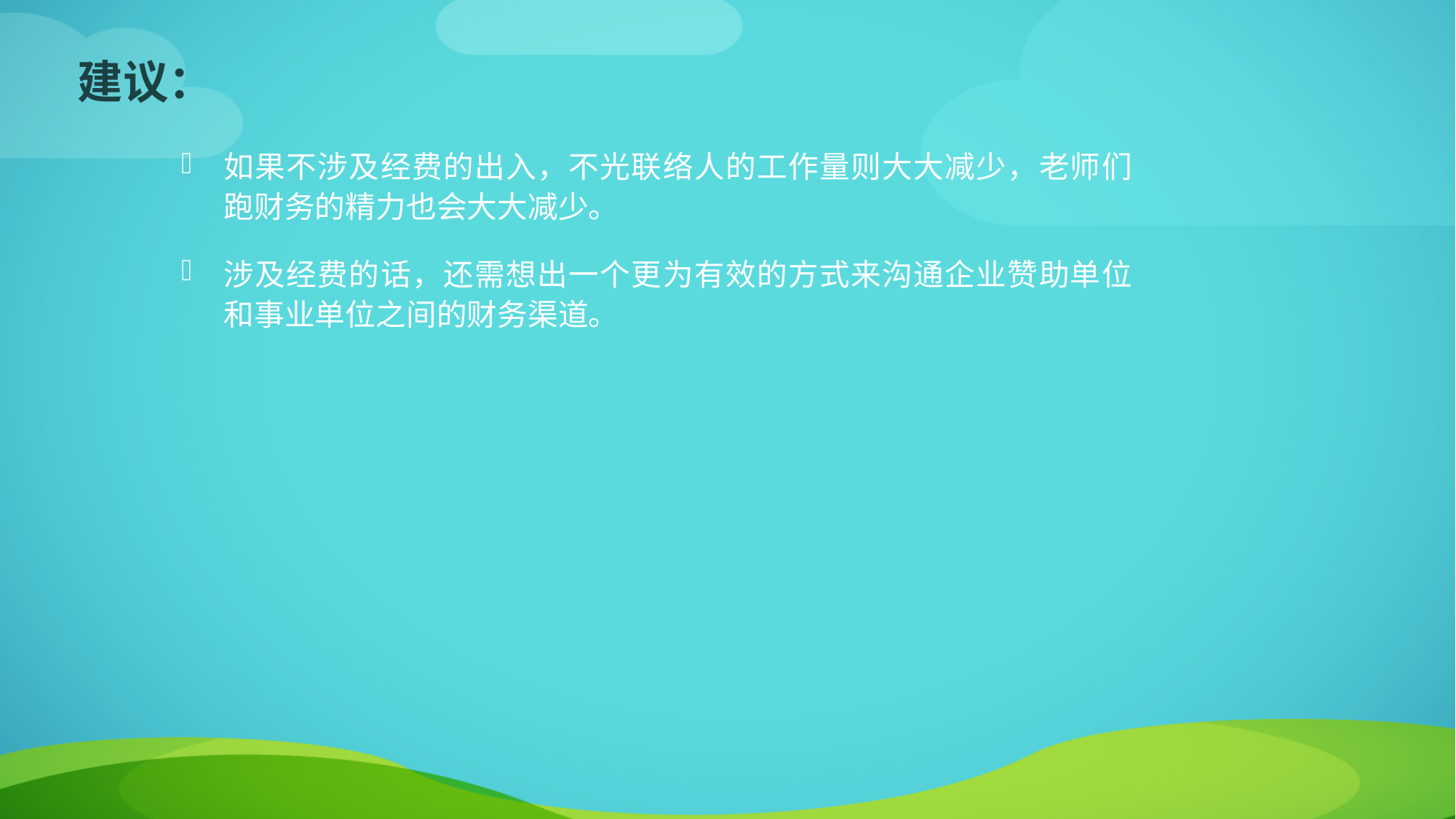

# 建议：
如果不涉及经费的出入，不光联络人的工作量则大大减少，老师们跑财务的精力也会大大减少。
涉及经费的话，还需想出一个更为有效的方式来沟通企业赞助单位和事业单位之间的财务渠道。